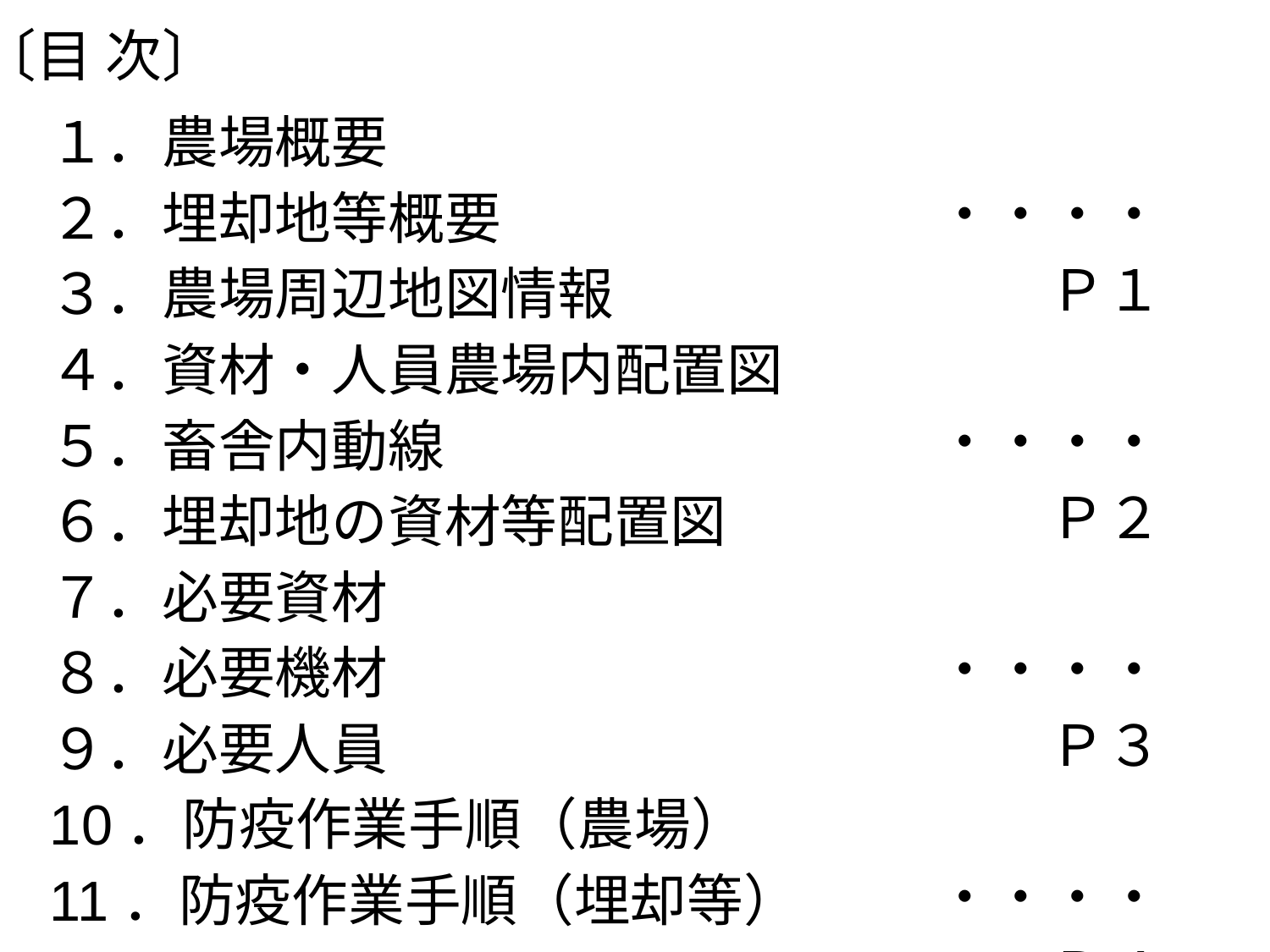

・・・・Ｐ１
　　・・・・Ｐ２
　　・・・・Ｐ３
　　・・・・Ｐ４
　　・・・・Ｐ５
　　・・・・Ｐ６
　　・・・・Ｐ７
　　・・・・Ｐ８
　　・・・・Ｐ９
・・・Ｐ10
・・・Ｐ11
　〔目 次〕
　　 １．農場概要
　　 ２．埋却地等概要
　　 ３．農場周辺地図情報
　　 ４．資材・人員農場内配置図
　　 ５．畜舎内動線
　　 ６．埋却地の資材等配置図
　　 ７．必要資材
　　 ８．必要機材
　　 ９．必要人員
　　10．防疫作業手順（農場）
　　11．防疫作業手順（埋却等）